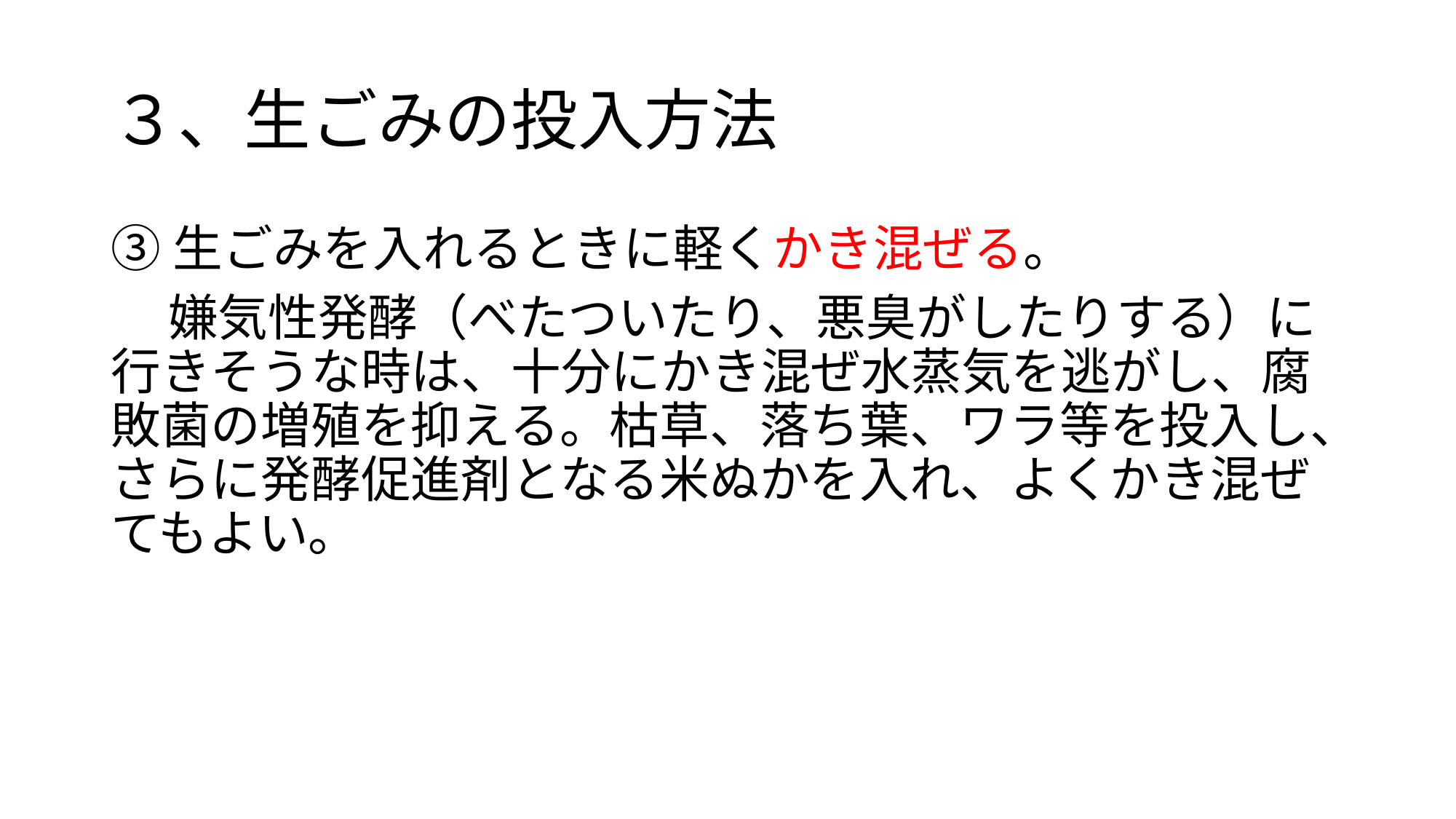

# ３、生ごみの投入方法
③生ごみを入れるときに軽くかき混ぜる。
    嫌気性発酵（べたついたり、悪臭がしたりする）に行きそうな時は、十分にかき混ぜ水蒸気を逃がし、腐敗菌の増殖を抑える。枯草、落ち葉、ワラ等を投入し、さらに発酵促進剤となる米ぬかを入れ、よくかき混ぜてもよい。